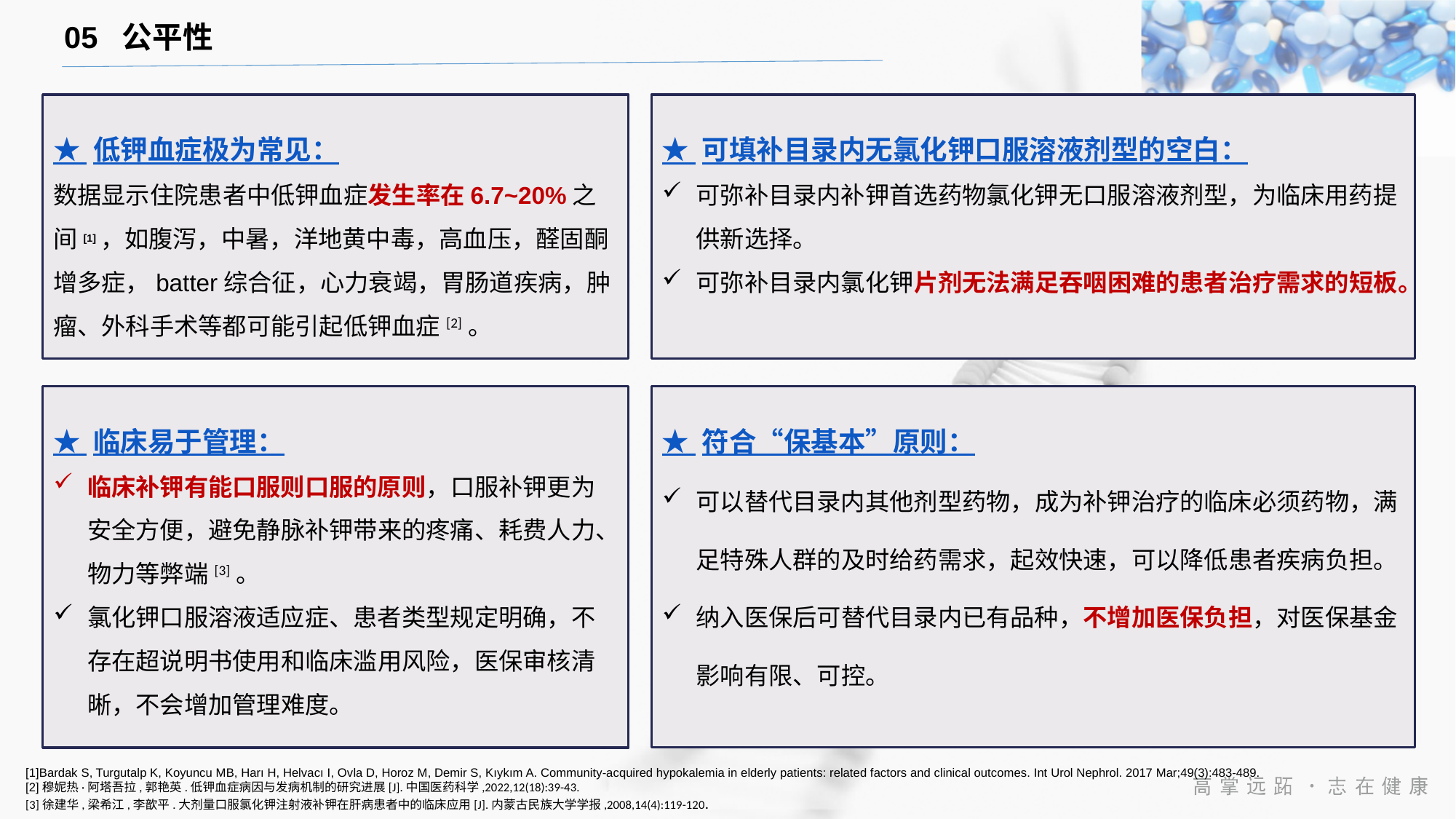

05  公平性
★ 低钾血症极为常见：
数据显示住院患者中低钾血症发生率在6.7~20%之间[1]，如腹泻，中暑，洋地黄中毒，高血压，醛固酮增多症，batter综合征，心力衰竭，胃肠道疾病，肿瘤、外科手术等都可能引起低钾血症[2]。

★ 可填补目录内无氯化钾口服溶液剂型的空白：
可弥补目录内补钾首选药物氯化钾无口服溶液剂型，为临床用药提供新选择。
可弥补目录内氯化钾片剂无法满足吞咽困难的患者治疗需求的短板。

★ 临床易于管理：
临床补钾有能口服则口服的原则，口服补钾更为安全方便，避免静脉补钾带来的疼痛、耗费人力、物力等弊端[3]。
氯化钾口服溶液适应症、患者类型规定明确，不存在超说明书使用和临床滥用风险，医保审核清晰，不会增加管理难度。

★ 符合“保基本”原则：
可以替代目录内其他剂型药物，成为补钾治疗的临床必须药物，满足特殊人群的及时给药需求，起效快速，可以降低患者疾病负担。
纳入医保后可替代目录内已有品种，不增加医保负担，对医保基金影响有限、可控。

[1]Bardak S, Turgutalp K, Koyuncu MB, Harı H, Helvacı I, Ovla D, Horoz M, Demir S, Kıykım A. Community-acquired hypokalemia in elderly patients: related factors and clinical outcomes. Int Urol Nephrol. 2017 Mar;49(3):483-489.
[2]穆妮热·阿塔吾拉,郭艳英.低钾血症病因与发病机制的研究进展[J].中国医药科学,2022,12(18):39-43.
[3]徐建华,梁希江,李歆平.大剂量口服氯化钾注射液补钾在肝病患者中的临床应用[J].内蒙古民族大学学报,2008,14(4):119-120.